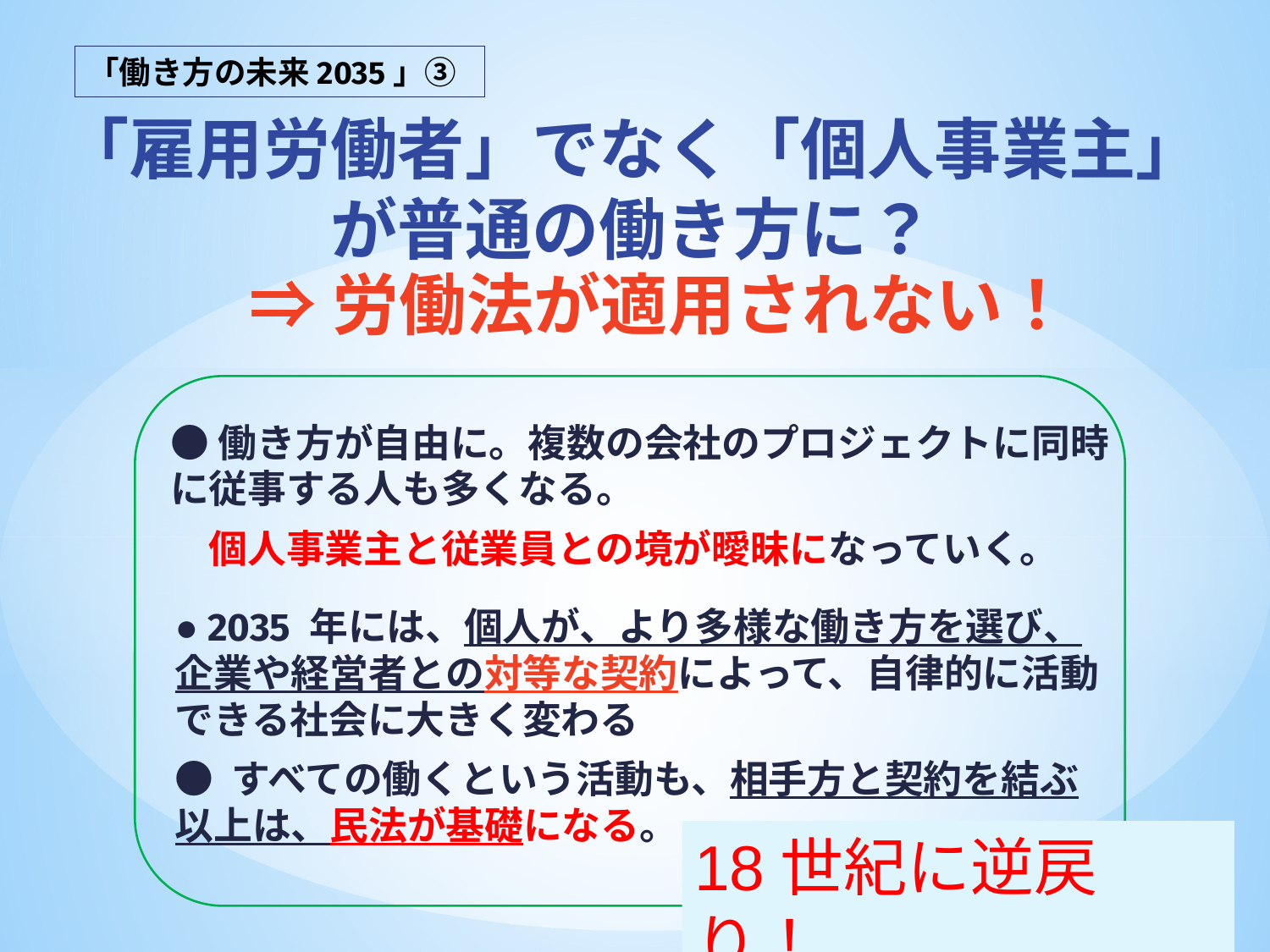

「働き方の未来2035」③
「雇用労働者」でなく「個人事業主」
が普通の働き方に？
⇒労働法が適用されない！

●働き方が自由に。複数の会社のプロジェクトに同時に従事する人も多くなる。
　個人事業主と従業員との境が曖昧になっていく。
● 2035 年には、個人が、より多様な働き方を選び、企業や経営者との対等な契約によって、自律的に活動できる社会に大きく変わる
● すべての働くという活動も、相手方と契約を結ぶ以上は、民法が基礎になる。
18世紀に逆戻り！